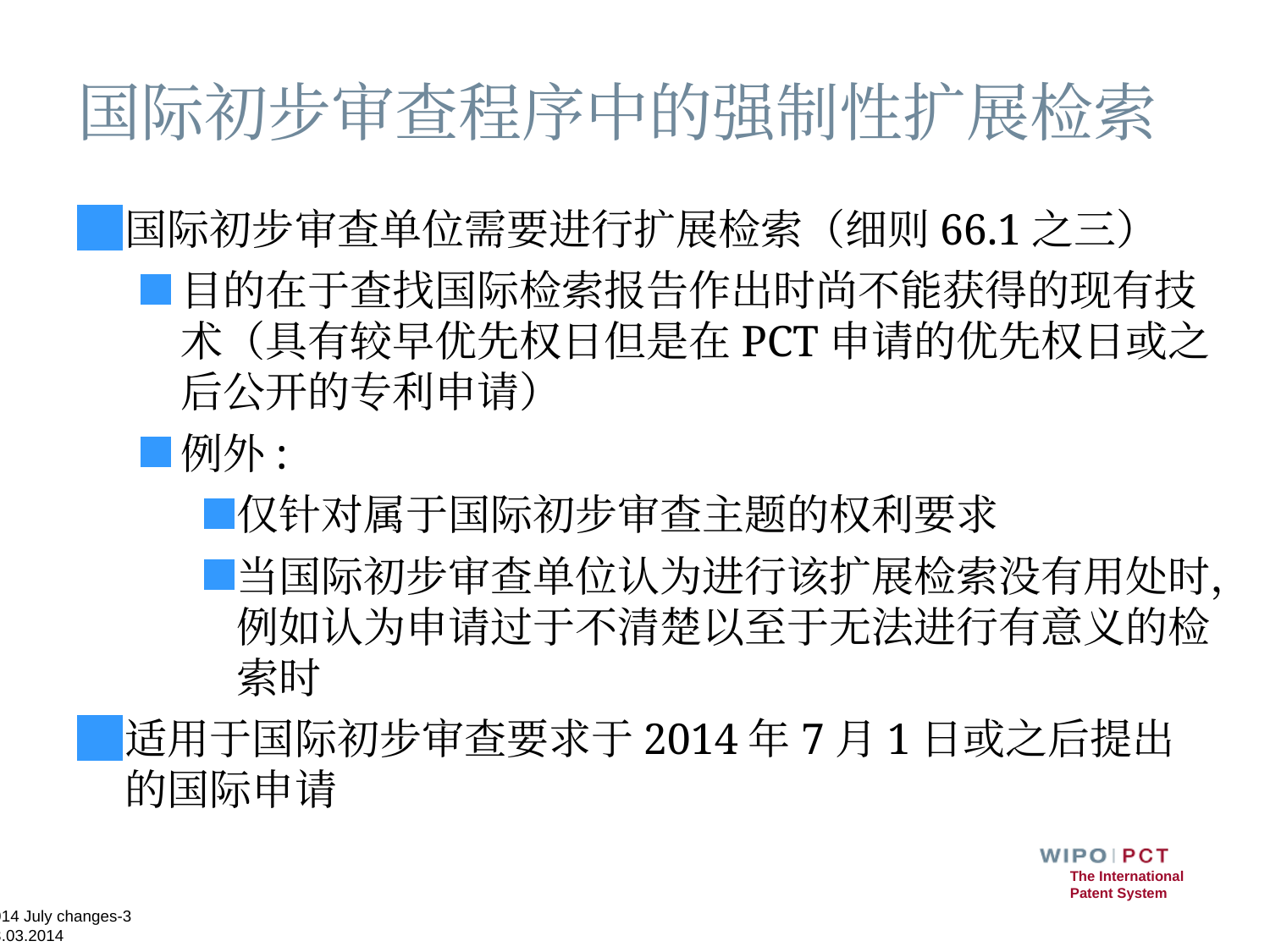

# 国际初步审查程序中的强制性扩展检索
国际初步审查单位需要进行扩展检索（细则66.1之三）
目的在于查找国际检索报告作出时尚不能获得的现有技术（具有较早优先权日但是在PCT申请的优先权日或之后公开的专利申请）
例外:
仅针对属于国际初步审查主题的权利要求
当国际初步审查单位认为进行该扩展检索没有用处时，例如认为申请过于不清楚以至于无法进行有意义的检索时
适用于国际初步审查要求于2014年7月1日或之后提出的国际申请